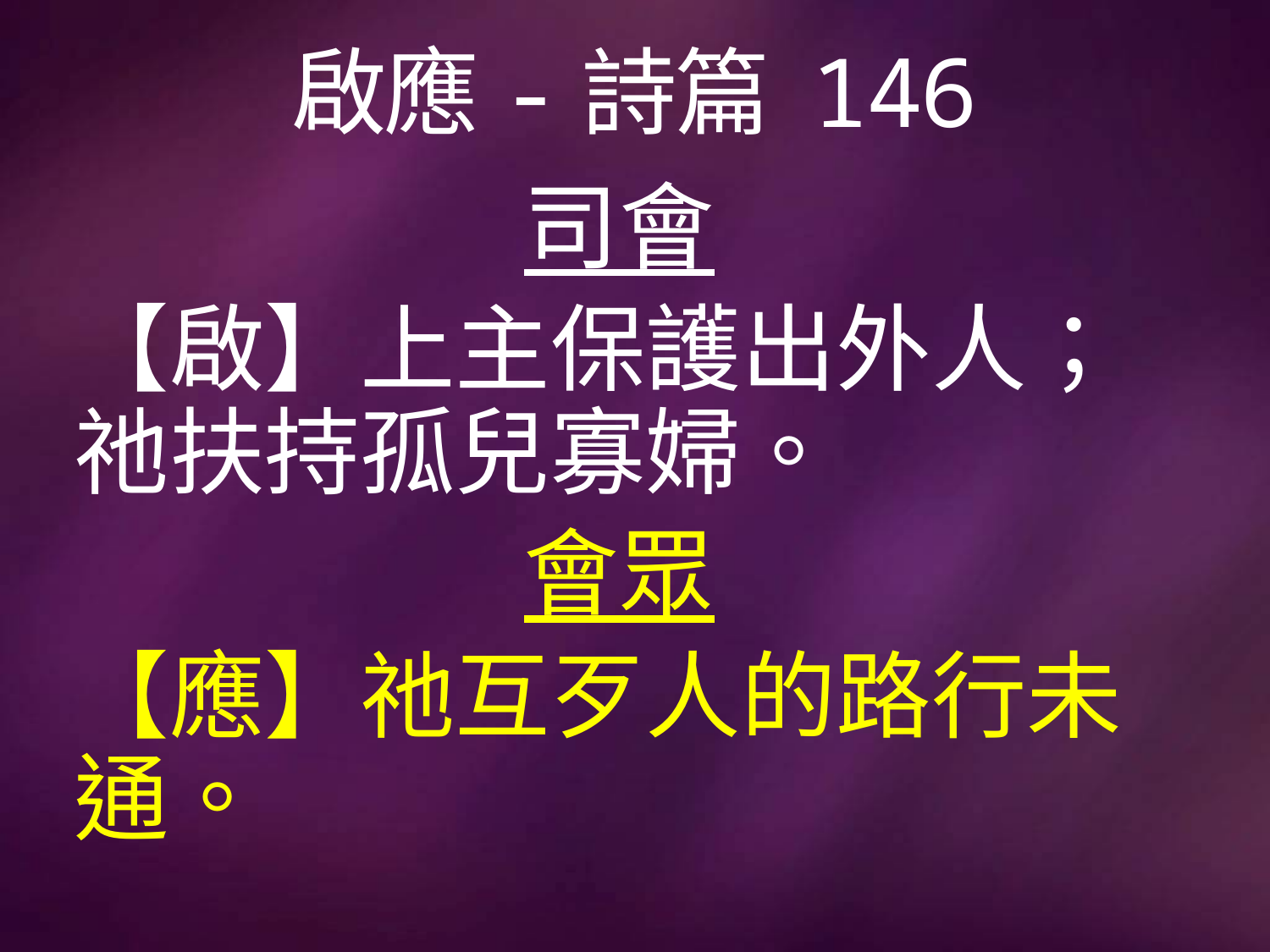

# 啟應-詩篇 146
司會
【啟】上主保護出外人；祂扶持孤兒寡婦。
會眾
【應】祂互歹人的路行未通。